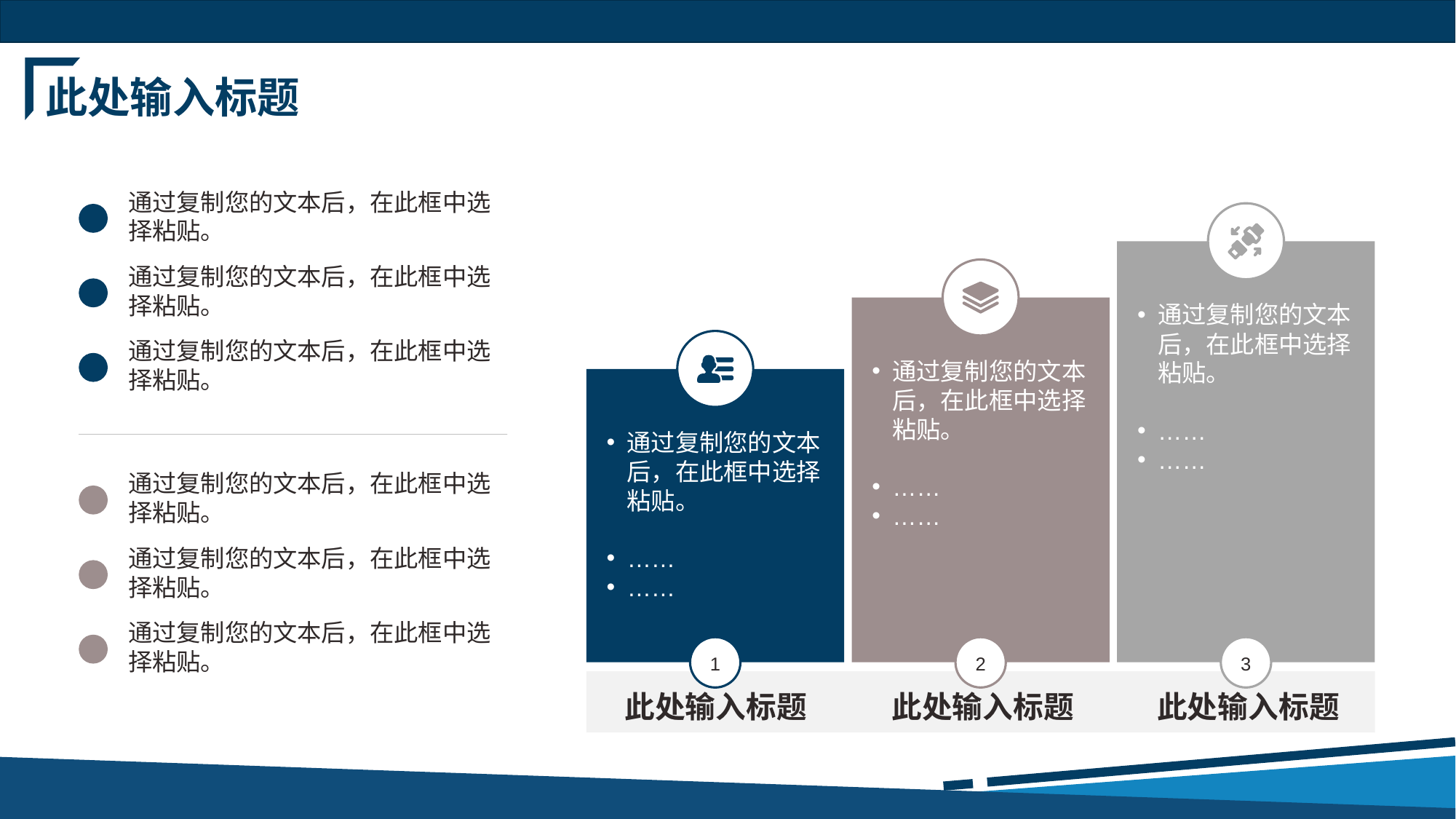

此处输入标题
通过复制您的文本后，在此框中选择粘贴。

通过复制您的文本后，在此框中选择粘贴。

通过复制您的文本后，在此框中选择粘贴。

通过复制您的文本后，在此框中选择粘贴。

通过复制您的文本后，在此框中选择粘贴。

通过复制您的文本后，在此框中选择粘贴。

通过复制您的文本后，在此框中选择粘贴。

……
……
3
此处输入标题

通过复制您的文本后，在此框中选择粘贴。

……
……
2
此处输入标题

通过复制您的文本后，在此框中选择粘贴。

……
……
1
此处输入标题